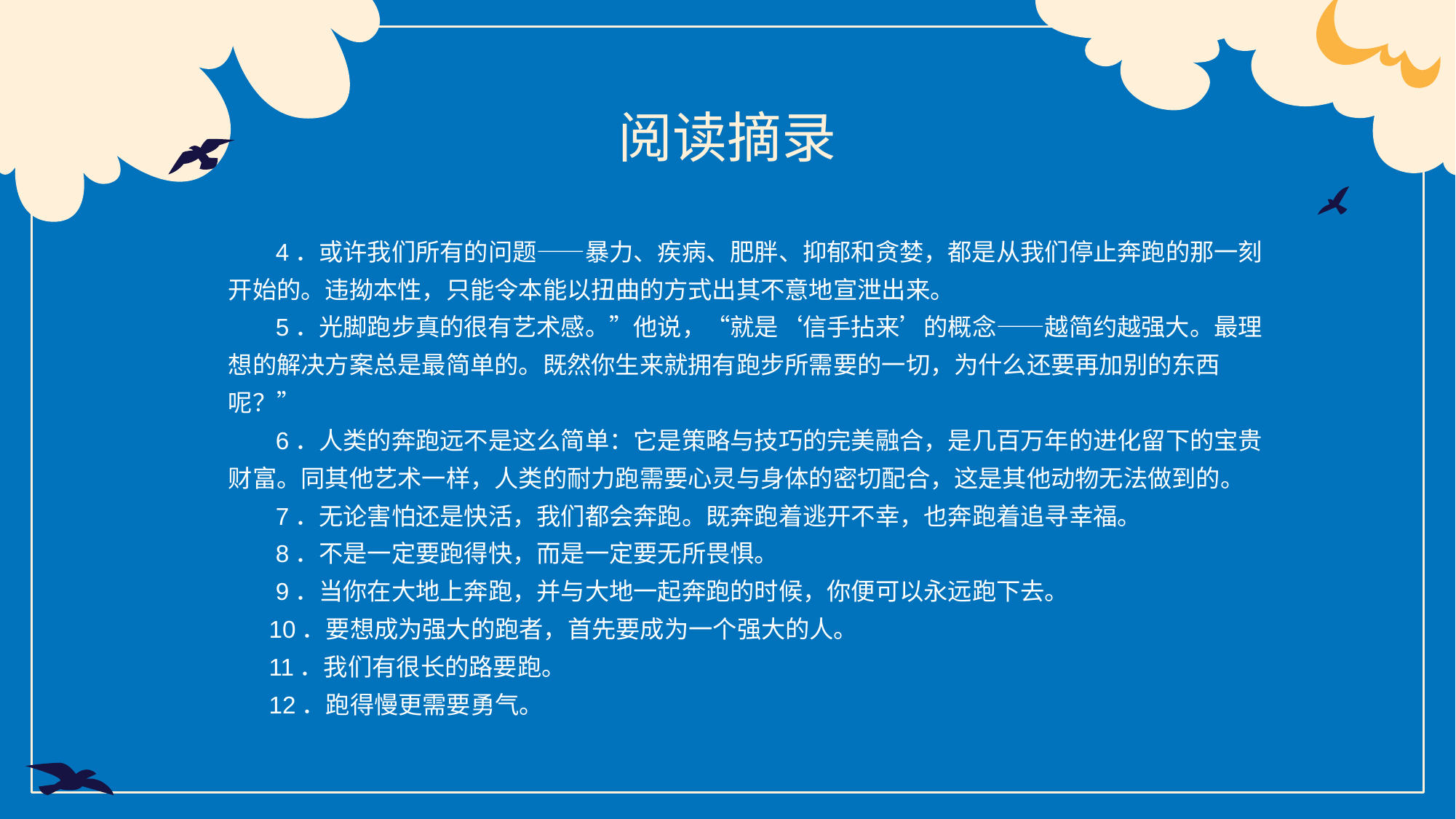

# 阅读摘录

       4．或许我们所有的问题——暴力、疾病、肥胖、抑郁和贪婪，都是从我们停止奔跑的那一刻开始的。违拗本性，只能令本能以扭曲的方式出其不意地宣泄出来。
       5．光脚跑步真的很有艺术感。”他说，“就是‘信手拈来’的概念——越简约越强大。最理想的解决方案总是最简单的。既然你生来就拥有跑步所需要的一切，为什么还要再加别的东西呢？”
       6．人类的奔跑远不是这么简单：它是策略与技巧的完美融合，是几百万年的进化留下的宝贵财富。同其他艺术一样，人类的耐力跑需要心灵与身体的密切配合，这是其他动物无法做到的。
       7．无论害怕还是快活，我们都会奔跑。既奔跑着逃开不幸，也奔跑着追寻幸福。
       8．不是一定要跑得快，而是一定要无所畏惧。
       9．当你在大地上奔跑，并与大地一起奔跑的时候，你便可以永远跑下去。
      10．要想成为强大的跑者，首先要成为一个强大的人。
      11．我们有很长的路要跑。
      12．跑得慢更需要勇气。